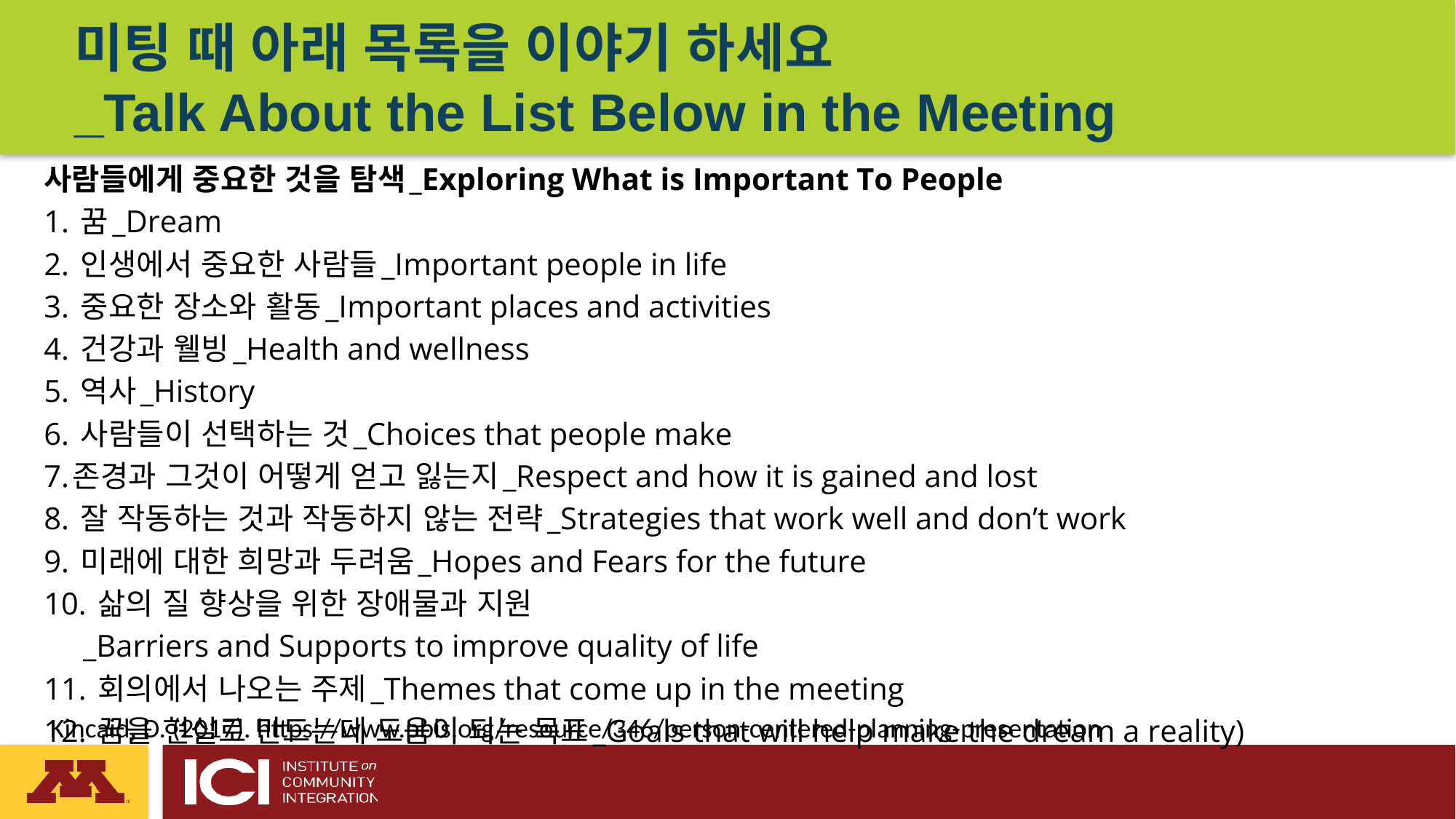

미팅 때 아래 목록을 이야기 하세요
_Talk About the List Below in the Meeting
사람들에게 중요한 것을 탐색_Exploring What is Important To People
1. 꿈_Dream
2. 인생에서 중요한 사람들_Important people in life
3. 중요한 장소와 활동_Important places and activities
4. 건강과 웰빙_Health and wellness
5. 역사_History
6. 사람들이 선택하는 것_Choices that people make
7.존경과 그것이 어떻게 얻고 잃는지_Respect and how it is gained and lost
8. 잘 작동하는 것과 작동하지 않는 전략_Strategies that work well and don’t work
9. 미래에 대한 희망과 두려움_Hopes and Fears for the future
10. 삶의 질 향상을 위한 장애물과 지원
     _Barriers and Supports to improve quality of life
11. 회의에서 나오는 주제_Themes that come up in the meeting
12. 꿈을 현실로 만드는데 도움이 되는 목표_Goals that will help make the dream a reality)
Kincaid, D. (2017). https://www.pbis.org/resource/346/person-centered-planning-presentation